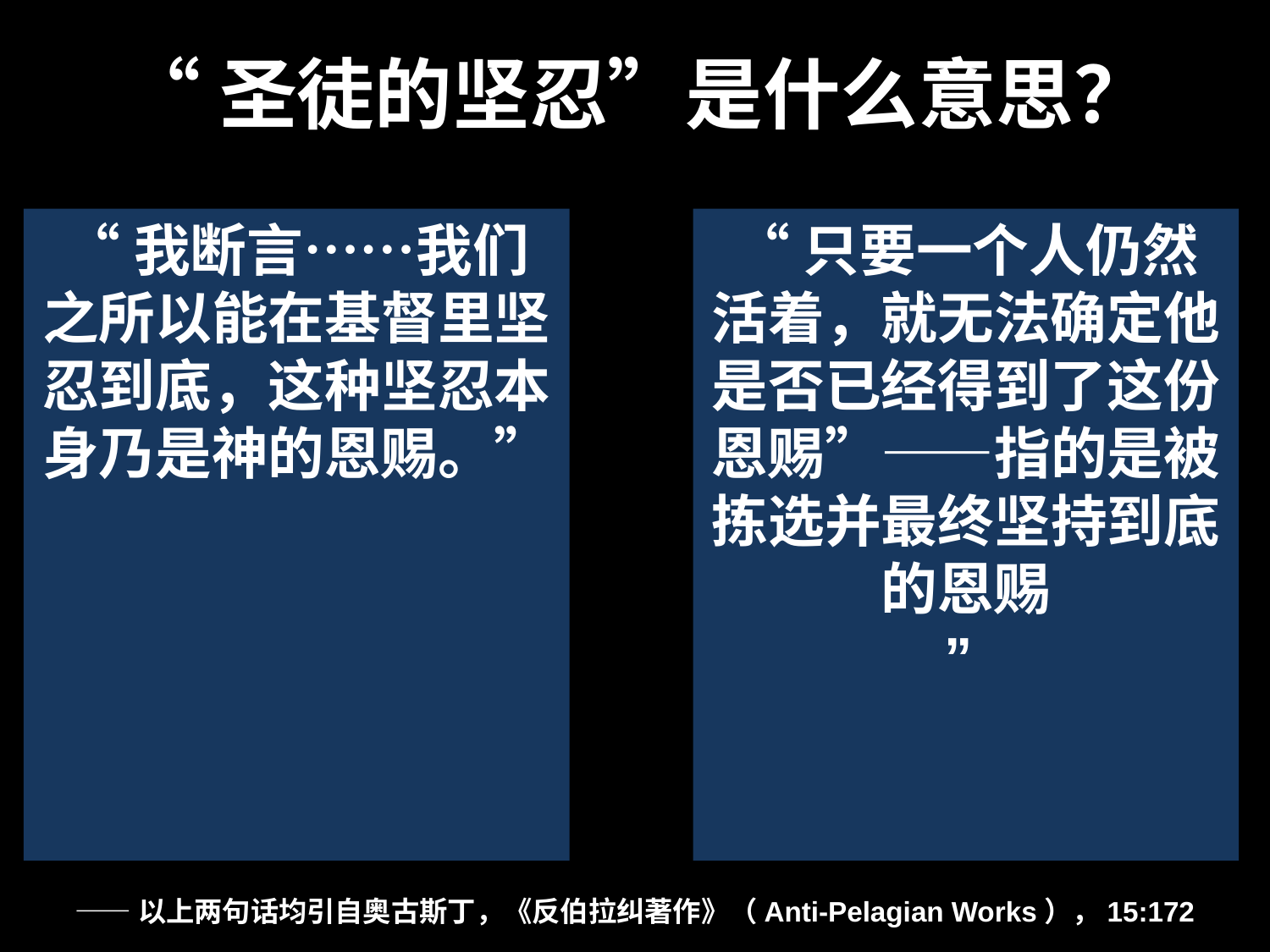

# “圣徒的坚忍”是什么意思？
“我断言……我们之所以能在基督里坚忍到底，这种坚忍本身乃是神的恩赐。”
“只要一个人仍然活着，就无法确定他是否已经得到了这份恩赐”——指的是被拣选并最终坚持到底的恩赐
”
——以上两句话均引自奥古斯丁，《反伯拉纠著作》（Anti-Pelagian Works），15:172